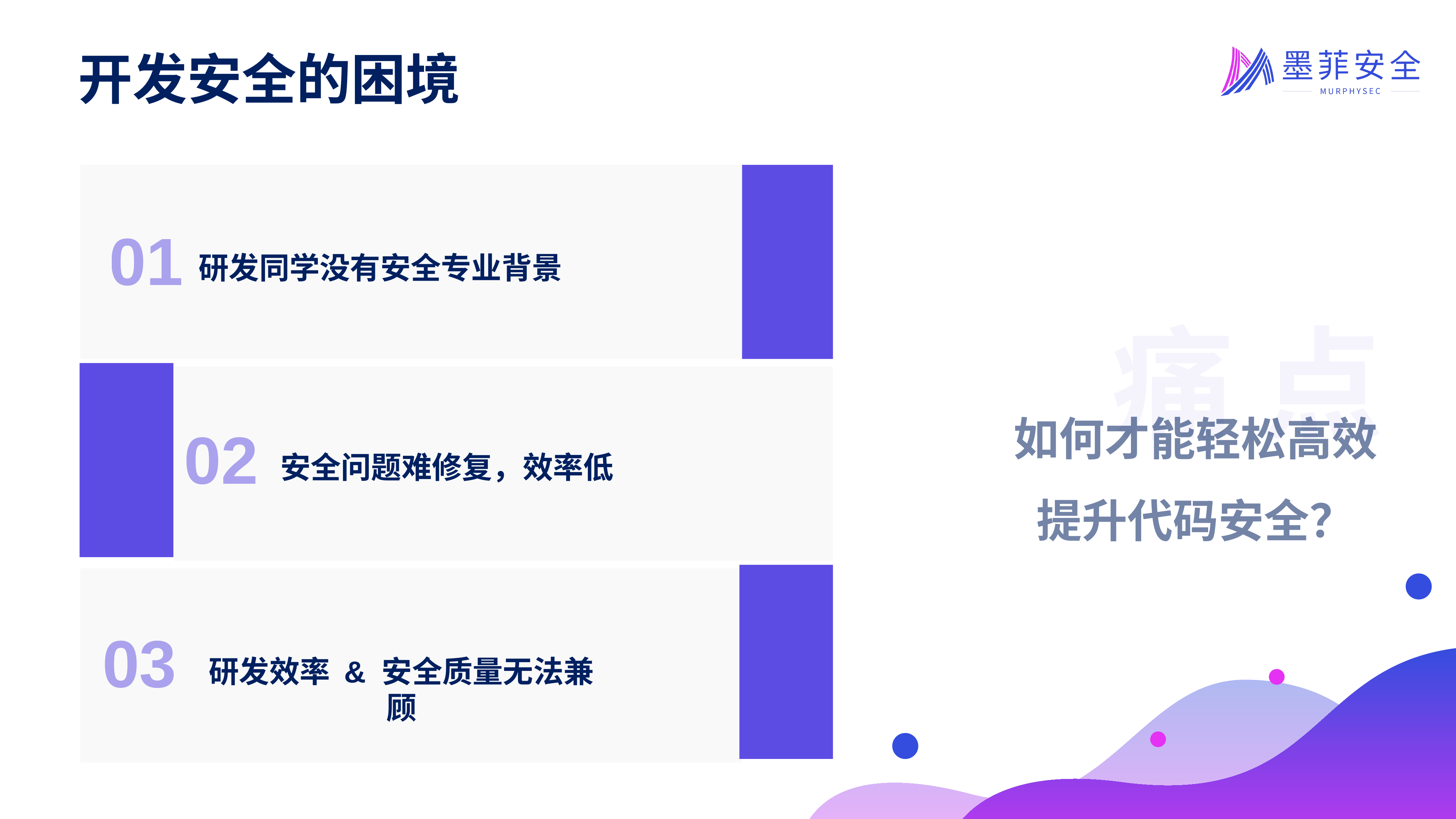

# 开发安全的困境

01
研发同学没有安全专业背景

痛 点
痛 点

如何才能轻松高效
提升代码安全？
02
安全问题难修复，效率低

03
研发效率 & 安全质量无法兼顾